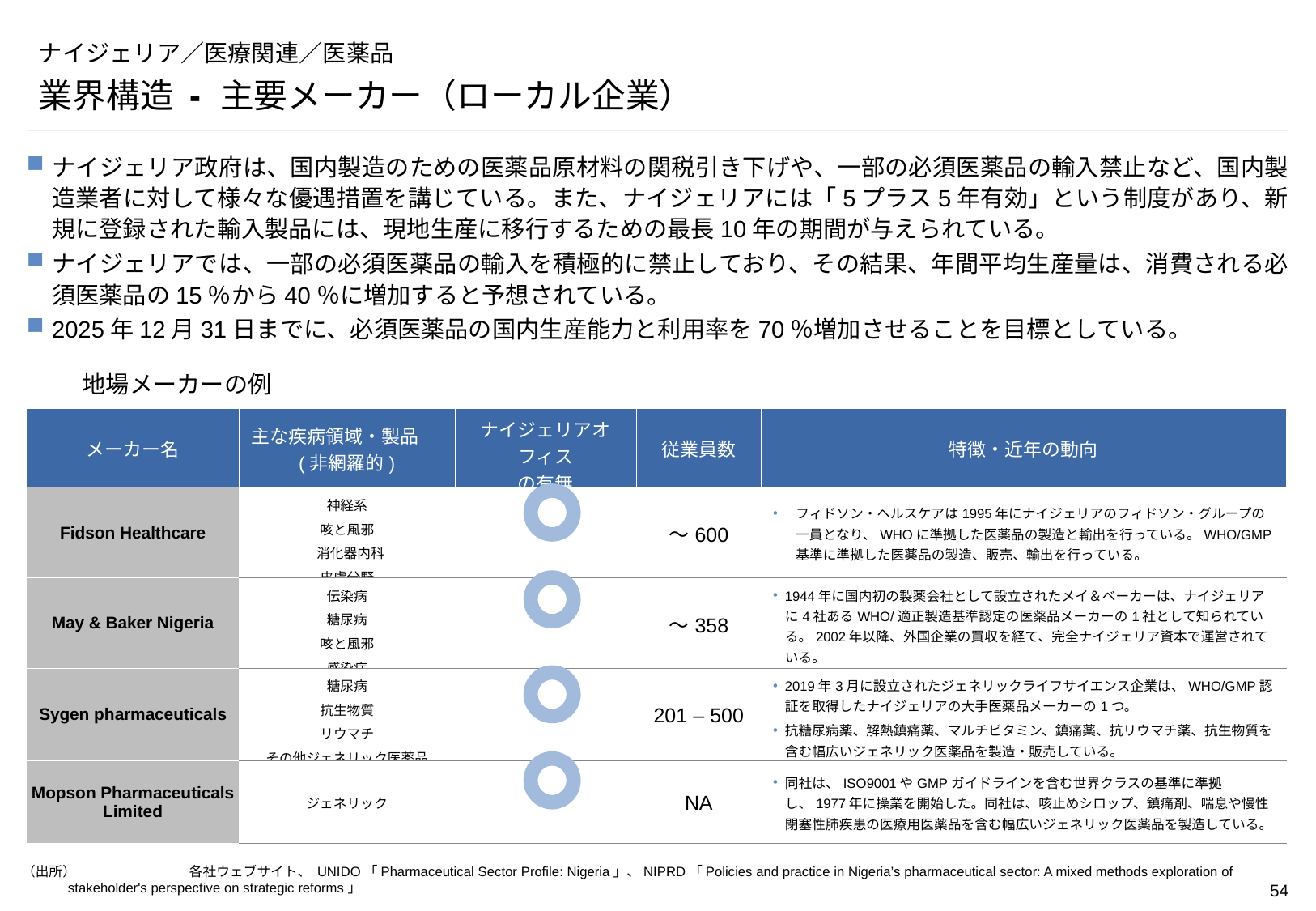

# ナイジェリア／医療関連／医薬品
業界構造 - 主要メーカー（ローカル企業）
ナイジェリア政府は、国内製造のための医薬品原材料の関税引き下げや、一部の必須医薬品の輸入禁止など、国内製造業者に対して様々な優遇措置を講じている。また、ナイジェリアには「5プラス5年有効」という制度があり、新規に登録された輸入製品には、現地生産に移行するための最長10年の期間が与えられている。
ナイジェリアでは、一部の必須医薬品の輸入を積極的に禁止しており、その結果、年間平均生産量は、消費される必須医薬品の15％から40％に増加すると予想されている。
2025年12月31日までに、必須医薬品の国内生産能力と利用率を70％増加させることを目標としている。
地場メーカーの例
| メーカー名 | 主な疾病領域・製品　(非網羅的) | ナイジェリアオフィス の有無 | 従業員数 | 特徴・近年の動向 |
| --- | --- | --- | --- | --- |
| Fidson Healthcare | 神経系 咳と風邪 消化器内科 皮膚分野 |  | ～600 | フィドソン・ヘルスケアは1995年にナイジェリアのフィドソン・グループの一員となり、WHOに準拠した医薬品の製造と輸出を行っている。WHO/GMP基準に準拠した医薬品の製造、販売、輸出を行っている。 |
| May & Baker Nigeria | 伝染病 糖尿病 咳と風邪 感染症 |  | ～358 | 1944年に国内初の製薬会社として設立されたメイ＆ベーカーは、ナイジェリアに4社あるWHO/適正製造基準認定の医薬品メーカーの1社として知られている。2002年以降、外国企業の買収を経て、完全ナイジェリア資本で運営されている。 |
| Sygen pharmaceuticals | 糖尿病 抗生物質 リウマチ その他ジェネリック医薬品 |  | 201 – 500 | 2019年3月に設立されたジェネリックライフサイエンス企業は、WHO/GMP認証を取得したナイジェリアの大手医薬品メーカーの1つ。 抗糖尿病薬、解熱鎮痛薬、マルチビタミン、鎮痛薬、抗リウマチ薬、抗生物質を含む幅広いジェネリック医薬品を製造・販売している。 |
| Mopson Pharmaceuticals Limited | ジェネリック |  | NA | 同社は、ISO9001やGMPガイドラインを含む世界クラスの基準に準拠し、1977年に操業を開始した。同社は、咳止めシロップ、鎮痛剤、喘息や慢性閉塞性肺疾患の医療用医薬品を含む幅広いジェネリック医薬品を製造している。 |

（出所）	各社ウェブサイト、 UNIDO「Pharmaceutical Sector Profile: Nigeria」、NIPRD「Policies and practice in Nigeria’s pharmaceutical sector: A mixed methods exploration of stakeholder's perspective on strategic reforms」